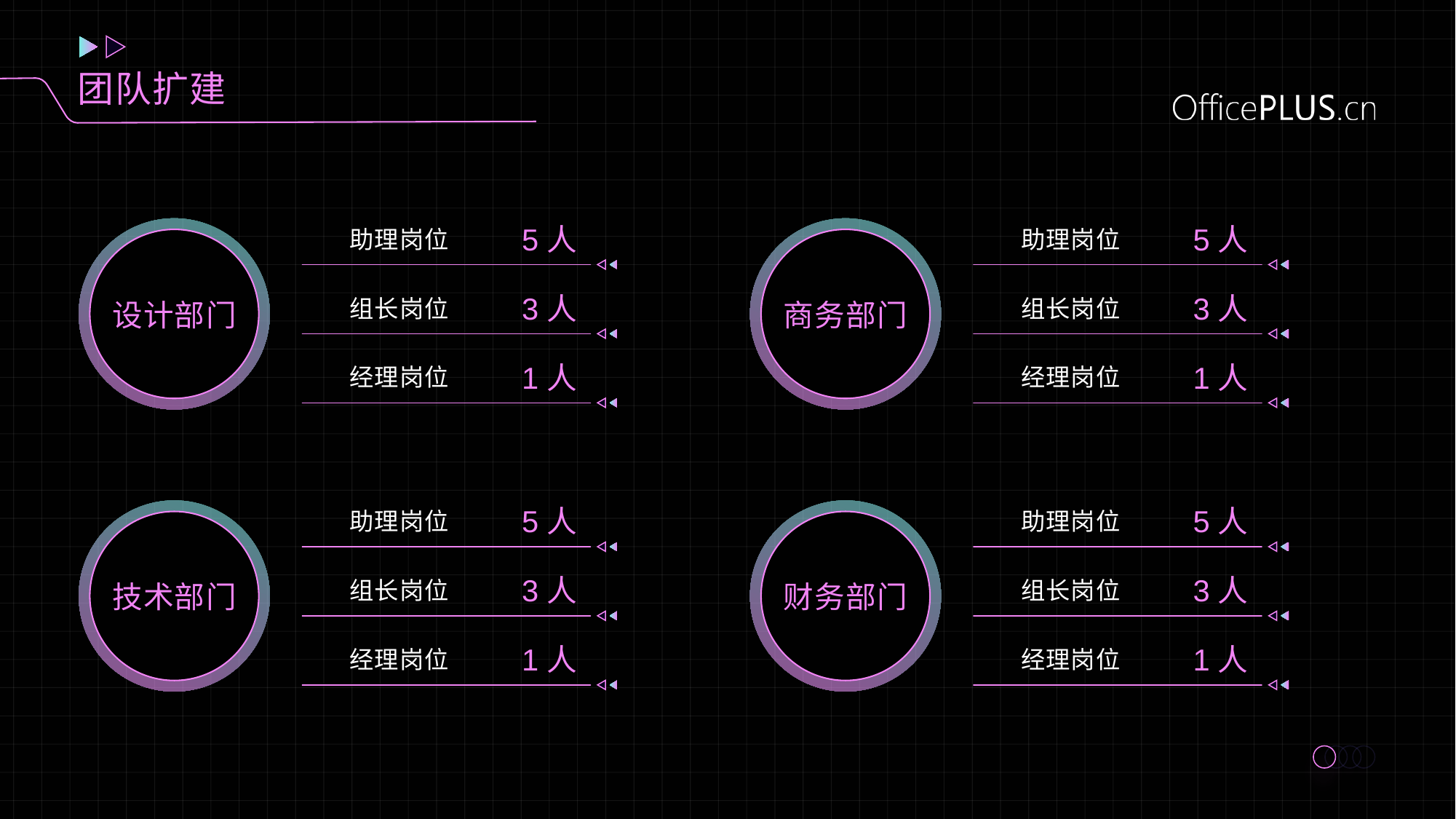

团队扩建

设计部门

商务部门
5人
5人
助理岗位
助理岗位

3人
3人
组长岗位
组长岗位

1人
1人
经理岗位
经理岗位

技术部门

财务部门
5人
5人
助理岗位
助理岗位

3人
3人
组长岗位
组长岗位

1人
1人
经理岗位
经理岗位